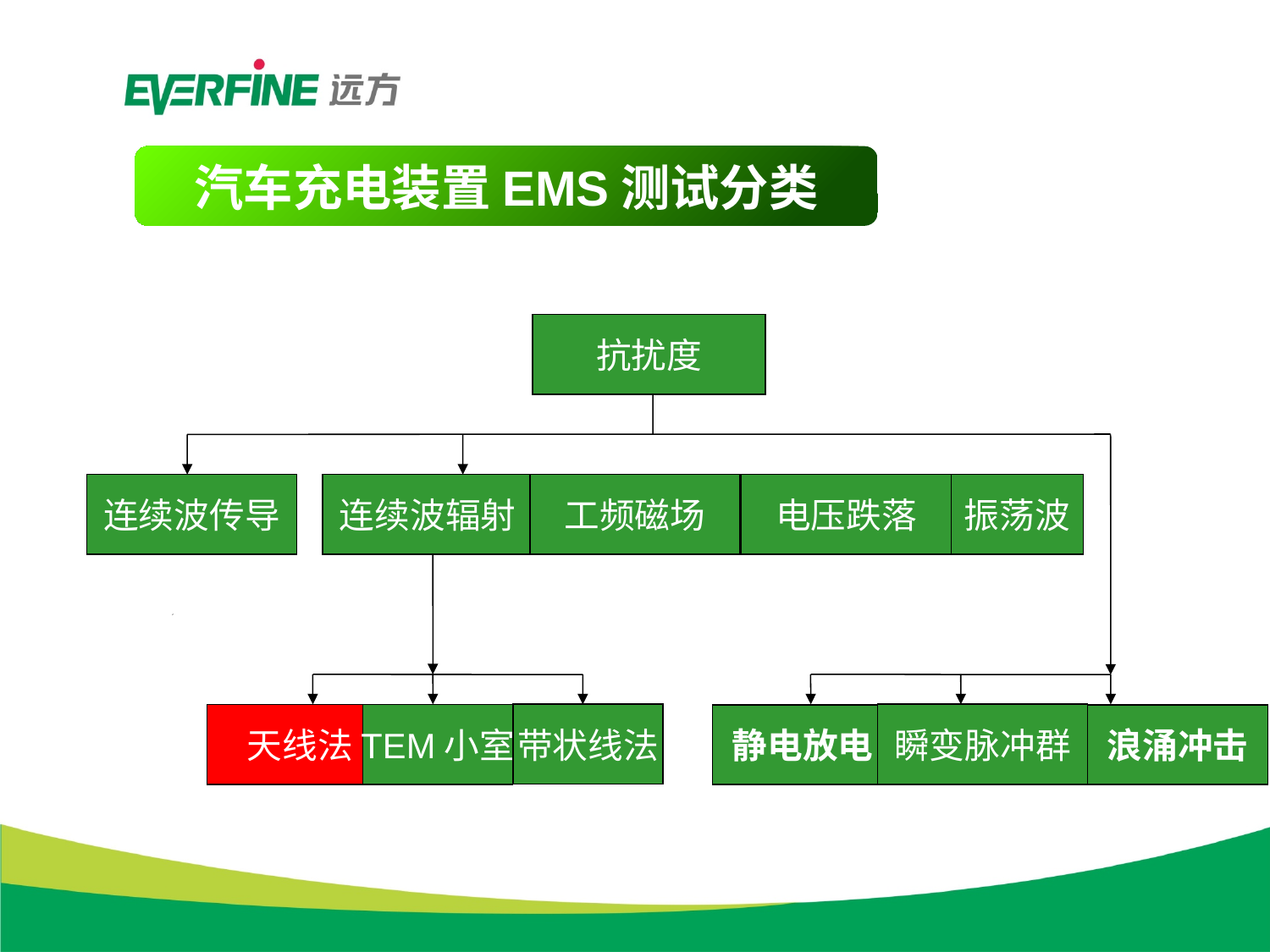

汽车充电装置EMS测试分类

抗扰度

连续波传导
连续波辐射
工频磁场
电压跌落
振荡波

带状线法
瞬变脉冲群
天线法
TEM小室
浪涌冲击
静电放电